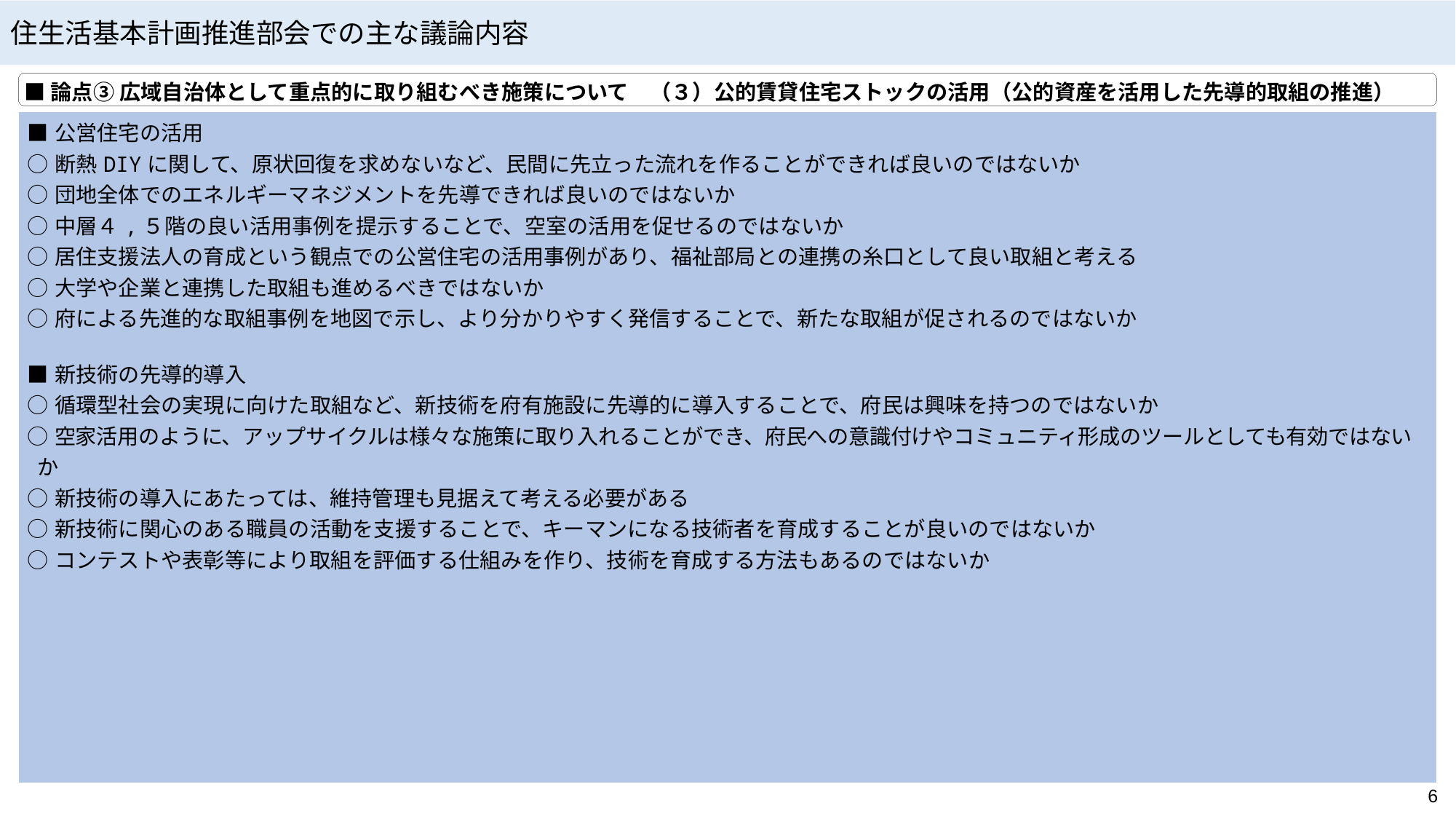

住生活基本計画推進部会での主な議論内容
■論点③ 広域自治体として重点的に取り組むべき施策について　（３）公的賃貸住宅ストックの活用（公的資産を活用した先導的取組の推進）
| ■公営住宅の活用 ○断熱DIYに関して、原状回復を求めないなど、民間に先立った流れを作ることができれば良いのではないか ○団地全体でのエネルギーマネジメントを先導できれば良いのではないか ○中層４,５階の良い活用事例を提示することで、空室の活用を促せるのではないか ○居住支援法人の育成という観点での公営住宅の活用事例があり、福祉部局との連携の糸口として良い取組と考える ○大学や企業と連携した取組も進めるべきではないか ○府による先進的な取組事例を地図で示し、より分かりやすく発信することで、新たな取組が促されるのではないか ■新技術の先導的導入 ○循環型社会の実現に向けた取組など、新技術を府有施設に先導的に導入することで、府民は興味を持つのではないか ○空家活用のように、アップサイクルは様々な施策に取り入れることができ、府民への意識付けやコミュニティ形成のツールとしても有効ではないか ○新技術の導入にあたっては、維持管理も見据えて考える必要がある ○新技術に関心のある職員の活動を支援することで、キーマンになる技術者を育成することが良いのではないか ○コンテストや表彰等により取組を評価する仕組みを作り、技術を育成する方法もあるのではないか |
| --- |
6